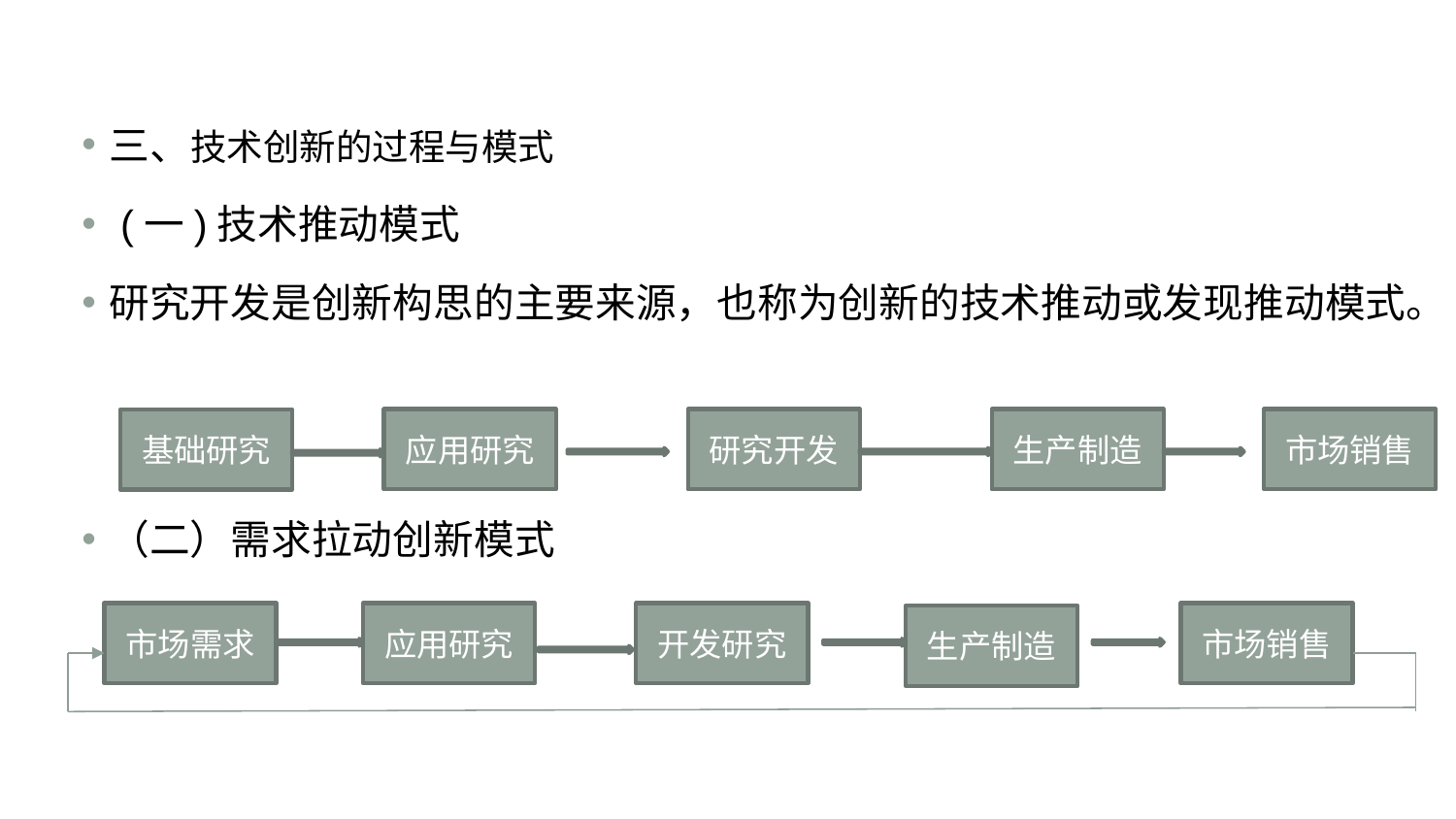

#
三、技术创新的过程与模式
 (一)技术推动模式
研究开发是创新构思的主要来源，也称为创新的技术推动或发现推动模式。

（二）需求拉动创新模式

应用研究
研究开发
生产制造
市场销售
基础研究

市场需求
应用研究
开发研究
市场销售
生产制造